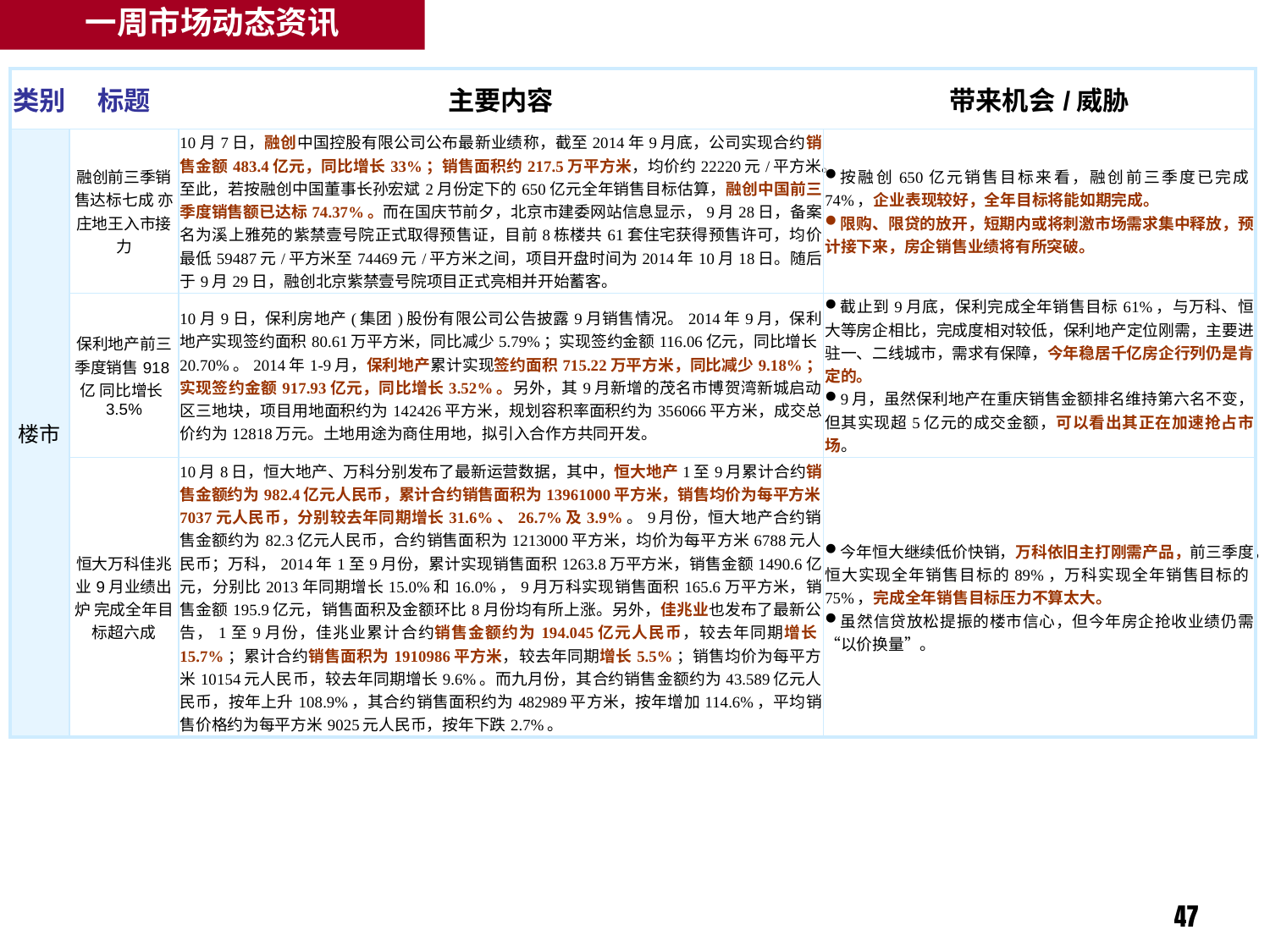

一周市场动态资讯
| 类别 | 标题 | 主要内容 | 带来机会/威胁 |
| --- | --- | --- | --- |
| 楼市 | 融创前三季销售达标七成 亦庄地王入市接力 | 10月7日，融创中国控股有限公司公布最新业绩称，截至2014年9月底，公司实现合约销售金额483.4亿元，同比增长33%；销售面积约217.5万平方米，均价约22220元/平方米。至此，若按融创中国董事长孙宏斌2月份定下的650亿元全年销售目标估算，融创中国前三季度销售额已达标74.37%。而在国庆节前夕，北京市建委网站信息显示，9月28日，备案名为溪上雅苑的紫禁壹号院正式取得预售证，目前8栋楼共61套住宅获得预售许可，均价最低59487元/平方米至74469元/平方米之间，项目开盘时间为2014年10月18日。随后于9月29日，融创北京紫禁壹号院项目正式亮相并开始蓄客。 | 按融创650亿元销售目标来看，融创前三季度已完成74%，企业表现较好，全年目标将能如期完成。 限购、限贷的放开，短期内或将刺激市场需求集中释放，预计接下来，房企销售业绩将有所突破。 |
|  | 保利地产前三季度销售918亿 同比增长3.5% | 10月9日，保利房地产(集团)股份有限公司公告披露9月销售情况。2014年9月，保利地产实现签约面积80.61万平方米，同比减少5.79%；实现签约金额116.06亿元，同比增长20.70%。2014年1-9月，保利地产累计实现签约面积715.22万平方米，同比减少9.18%；实现签约金额917.93亿元，同比增长3.52%。另外，其9月新增的茂名市博贺湾新城启动区三地块，项目用地面积约为142426平方米，规划容积率面积约为356066平方米，成交总价约为12818万元。土地用途为商住用地，拟引入合作方共同开发。 | 截止到9月底，保利完成全年销售目标61%，与万科、恒大等房企相比，完成度相对较低，保利地产定位刚需，主要进驻一、二线城市，需求有保障，今年稳居千亿房企行列仍是肯定的。 9月，虽然保利地产在重庆销售金额排名维持第六名不变，但其实现超5亿元的成交金额，可以看出其正在加速抢占市场。 |
|  | 恒大万科佳兆业9月业绩出炉 完成全年目标超六成 | 10月8日，恒大地产、万科分别发布了最新运营数据，其中，恒大地产1至9月累计合约销售金额约为982.4亿元人民币，累计合约销售面积为13961000平方米，销售均价为每平方米7037元人民币，分别较去年同期增长31.6%、26.7%及3.9%。9月份，恒大地产合约销售金额约为82.3亿元人民币，合约销售面积为1213000平方米，均价为每平方米6788元人民币；万科，2014年1至9月份，累计实现销售面积1263.8万平方米，销售金额1490.6亿元，分别比2013年同期增长15.0%和16.0%，9月万科实现销售面积165.6万平方米，销售金额195.9亿元，销售面积及金额环比8月份均有所上涨。另外，佳兆业也发布了最新公告，1至9月份，佳兆业累计合约销售金额约为194.045亿元人民币，较去年同期增长15.7%；累计合约销售面积为1910986平方米，较去年同期增长5.5%；销售均价为每平方米10154元人民币，较去年同期增长9.6%。而九月份，其合约销售金额约为43.589亿元人民币，按年上升108.9%，其合约销售面积约为482989平方米，按年增加114.6%，平均销售价格约为每平方米9025元人民币，按年下跌2.7%。 | 今年恒大继续低价快销，万科依旧主打刚需产品，前三季度，恒大实现全年销售目标的89%，万科实现全年销售目标的75%，完成全年销售目标压力不算太大。 虽然信贷放松提振的楼市信心，但今年房企抢收业绩仍需“以价换量”。 |
47